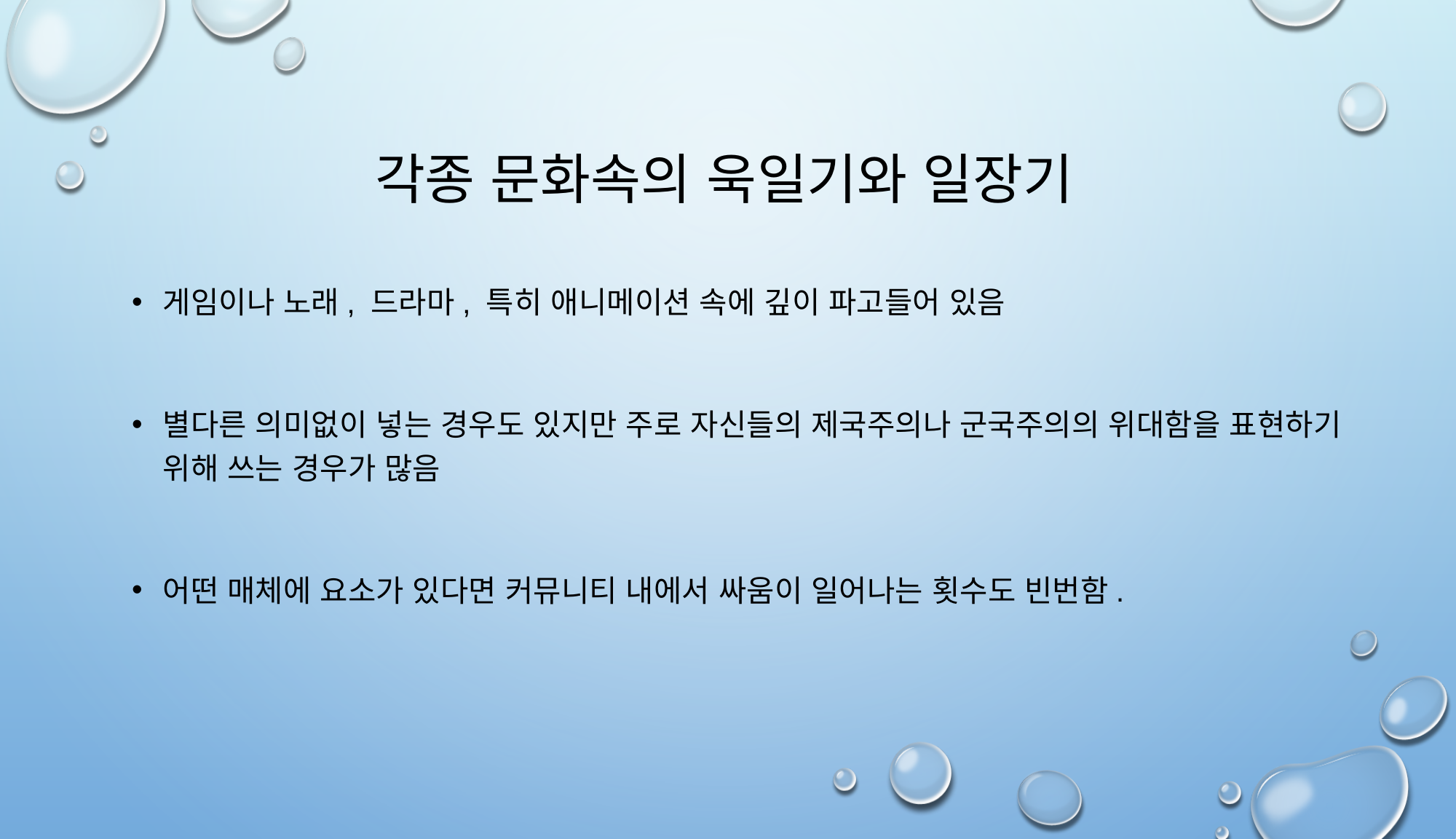

# 각종 문화속의 욱일기와 일장기
게임이나 노래, 드라마, 특히 애니메이션 속에 깊이 파고들어 있음

별다른 의미없이 넣는 경우도 있지만 주로 자신들의 제국주의나 군국주의의 위대함을 표현하기 위해 쓰는 경우가 많음

어떤 매체에 요소가 있다면 커뮤니티 내에서 싸움이 일어나는 횟수도 빈번함.